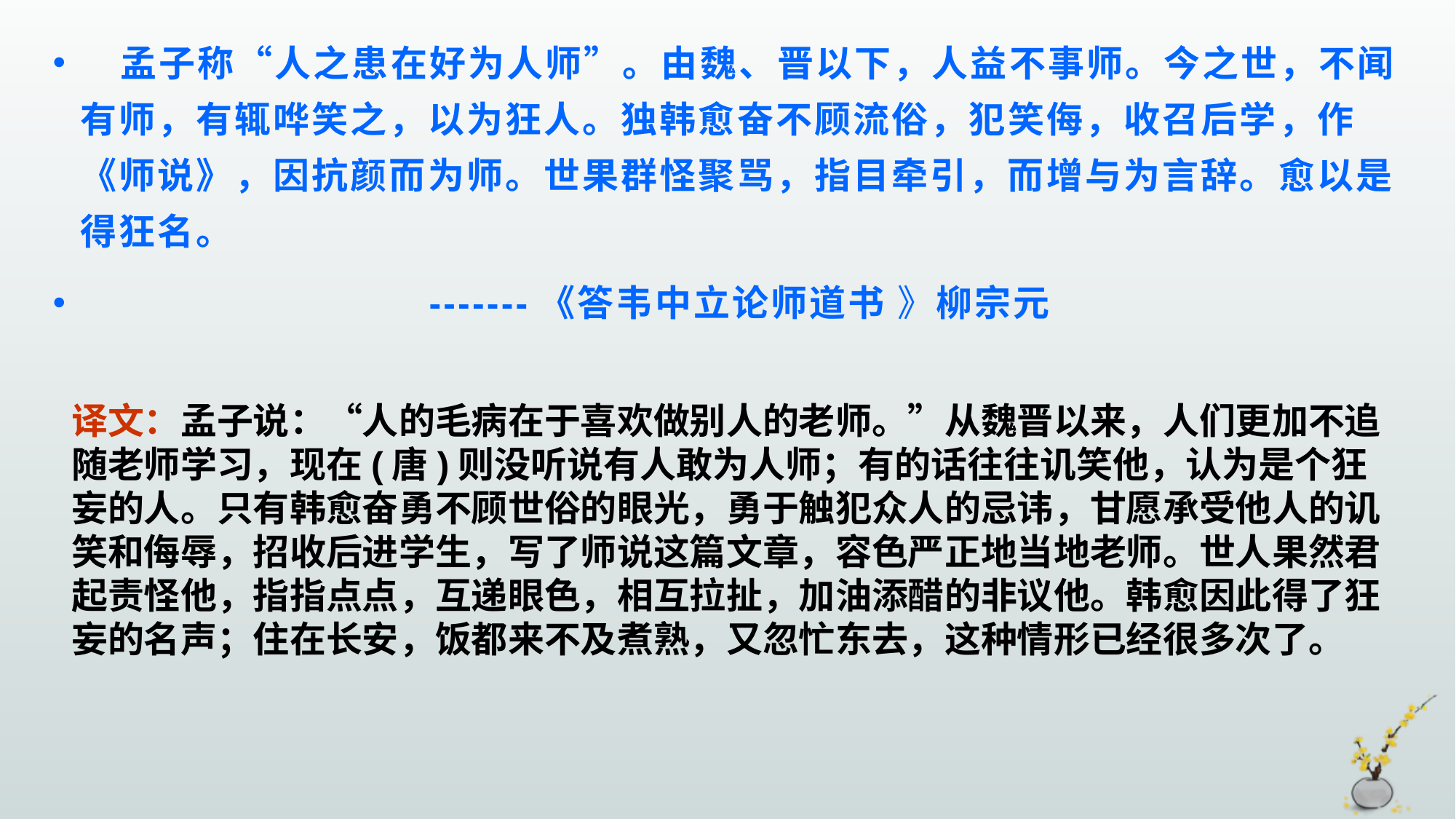

孟子称“人之患在好为人师”。由魏、晋以下，人益不事师。今之世，不闻有师，有辄哗笑之，以为狂人。独韩愈奋不顾流俗，犯笑侮，收召后学，作《师说》，因抗颜而为师。世果群怪聚骂，指目牵引，而增与为言辞。愈以是得狂名。
                            -------《答韦中立论师道书 》柳宗元
译文：孟子说：“人的毛病在于喜欢做别人的老师。”从魏晋以来，人们更加不追随老师学习，现在(唐)则没听说有人敢为人师；有的话往往讥笑他，认为是个狂妄的人。只有韩愈奋勇不顾世俗的眼光，勇于触犯众人的忌讳，甘愿承受他人的讥笑和侮辱，招收后进学生，写了师说这篇文章，容色严正地当地老师。世人果然君起责怪他，指指点点，互递眼色，相互拉扯，加油添醋的非议他。韩愈因此得了狂妄的名声；住在长安，饭都来不及煮熟，又忽忙东去，这种情形已经很多次了。